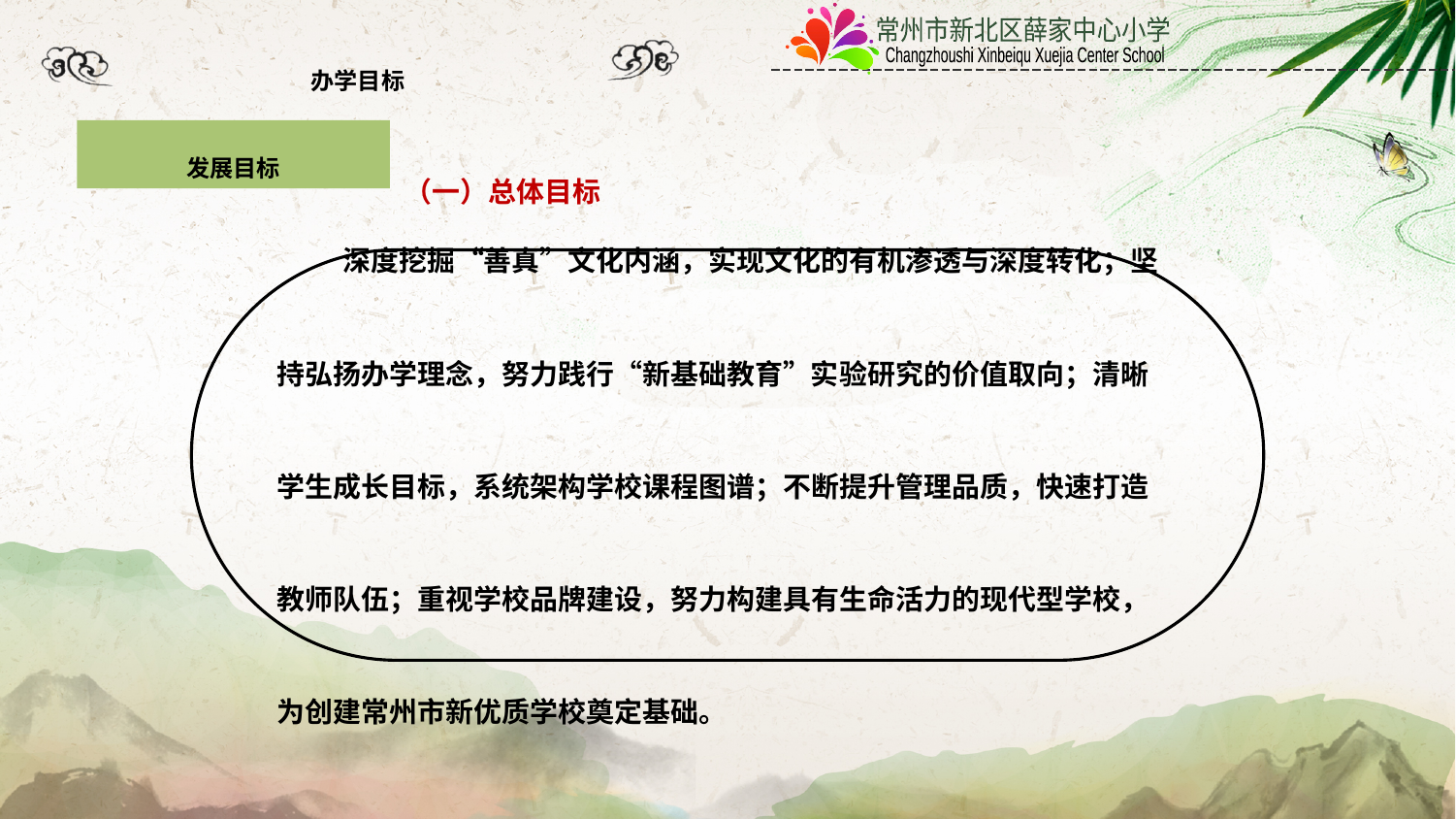

办学目标
（一）总体目标
发展目标
 深度挖掘“善真”文化内涵，实现文化的有机渗透与深度转化；坚持弘扬办学理念，努力践行“新基础教育”实验研究的价值取向；清晰学生成长目标，系统架构学校课程图谱；不断提升管理品质，快速打造教师队伍；重视学校品牌建设，努力构建具有生命活力的现代型学校，为创建常州市新优质学校奠定基础。